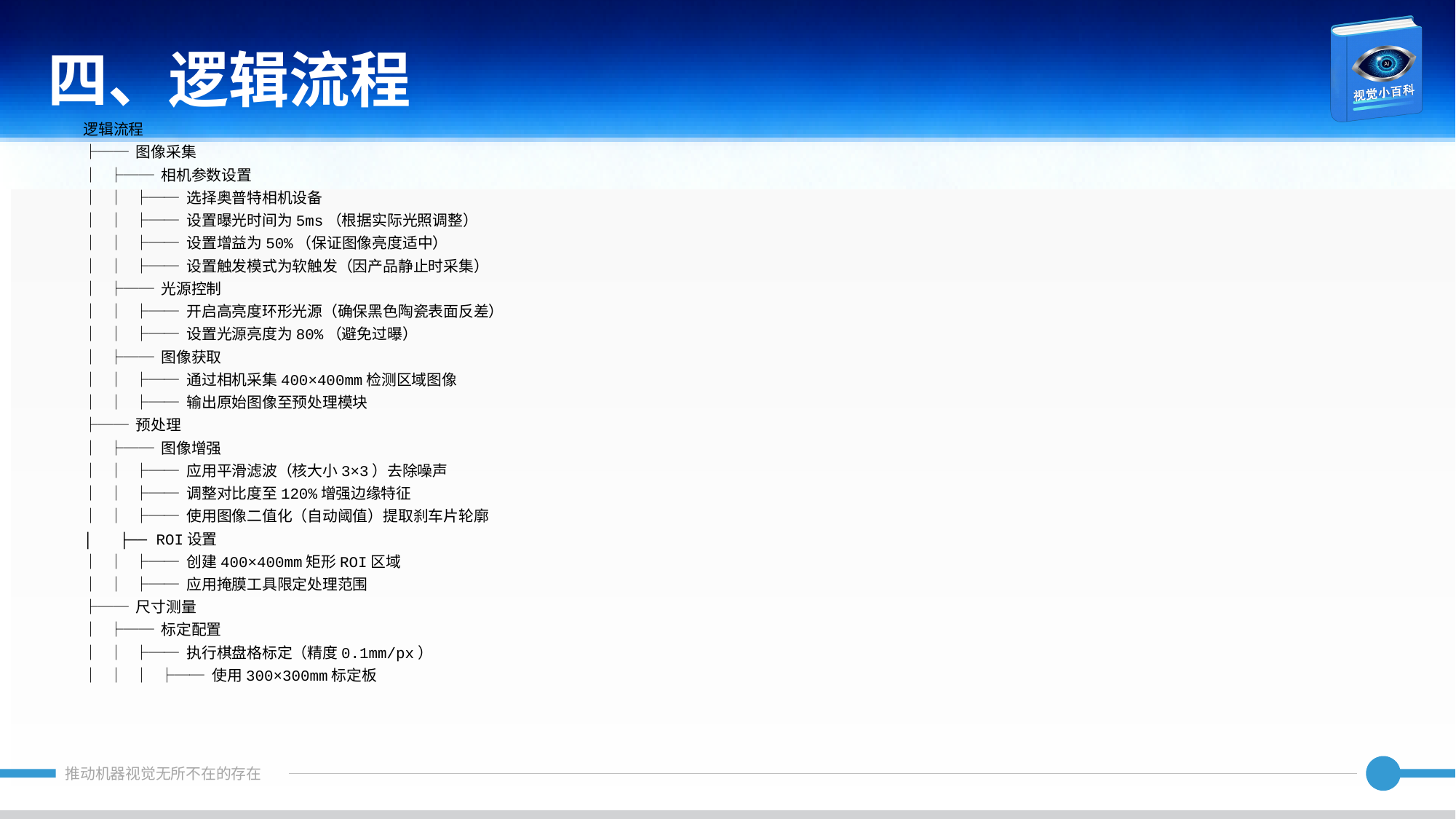

四、逻辑流程

逻辑流程
├── 图像采集
│   ├── 相机参数设置
│   │   ├── 选择奥普特相机设备
│   │   ├── 设置曝光时间为5ms（根据实际光照调整）
│   │   ├── 设置增益为50%（保证图像亮度适中）
│   │   ├── 设置触发模式为软触发（因产品静止时采集）
│   ├── 光源控制
│   │   ├── 开启高亮度环形光源（确保黑色陶瓷表面反差）
│   │   ├── 设置光源亮度为80%（避免过曝）
│   ├── 图像获取
│   │   ├── 通过相机采集400×400mm检测区域图像
│   │   ├── 输出原始图像至预处理模块
├── 预处理
│   ├── 图像增强
│   │   ├── 应用平滑滤波（核大小3×3）去除噪声
│   │   ├── 调整对比度至120%增强边缘特征
│   │   ├── 使用图像二值化（自动阈值）提取刹车片轮廓
│   ├── ROI设置
│   │   ├── 创建400×400mm矩形ROI区域
│   │   ├── 应用掩膜工具限定处理范围
├── 尺寸测量
│   ├── 标定配置
│   │   ├── 执行棋盘格标定（精度0.1mm/px）
│   │   │   ├── 使用300×300mm标定板
8